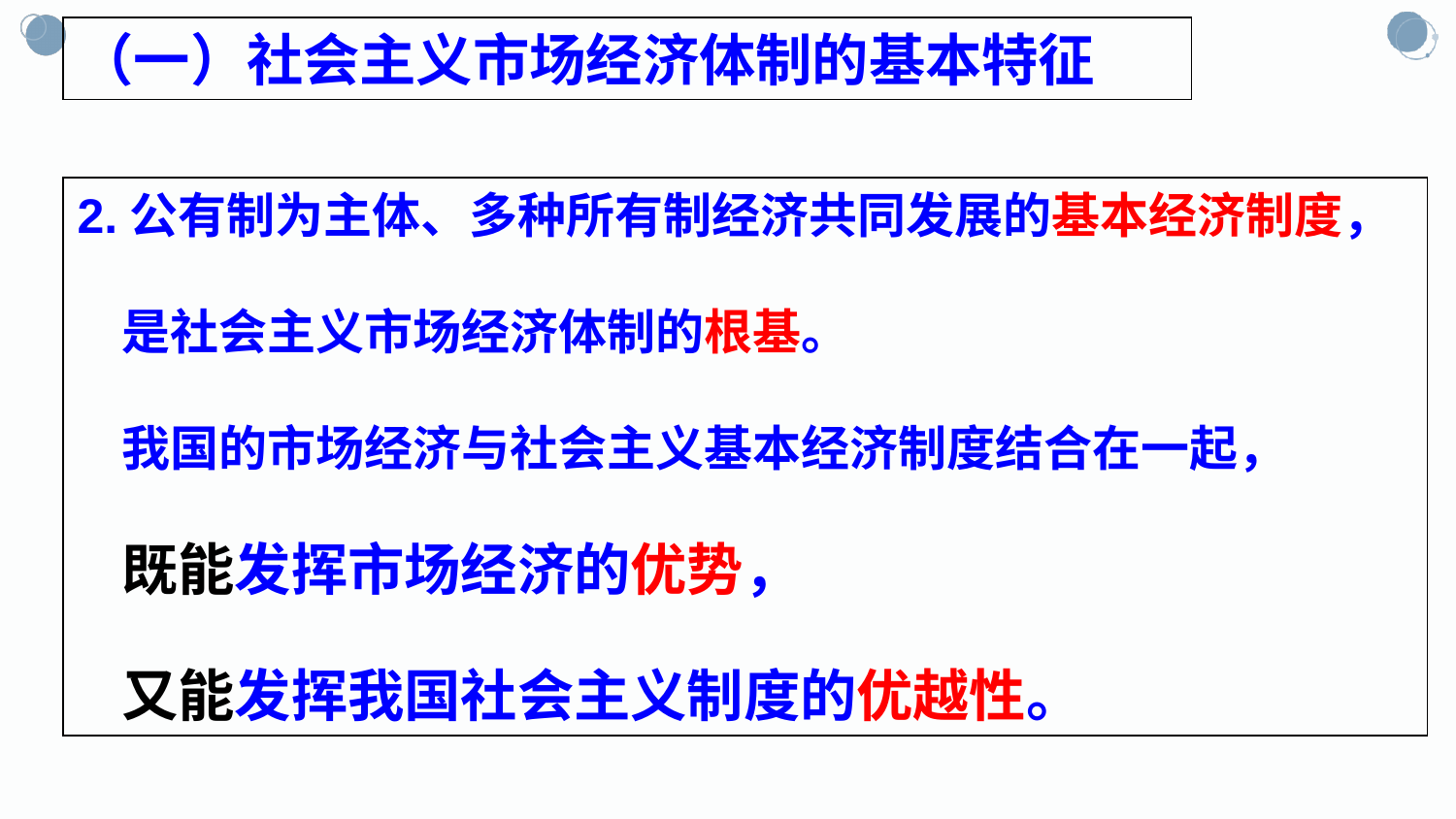

（一）社会主义市场经济体制的基本特征
2.公有制为主体、多种所有制经济共同发展的基本经济制度，

   是社会主义市场经济体制的根基。

   我国的市场经济与社会主义基本经济制度结合在一起，

   既能发挥市场经济的优势，

   又能发挥我国社会主义制度的优越性。